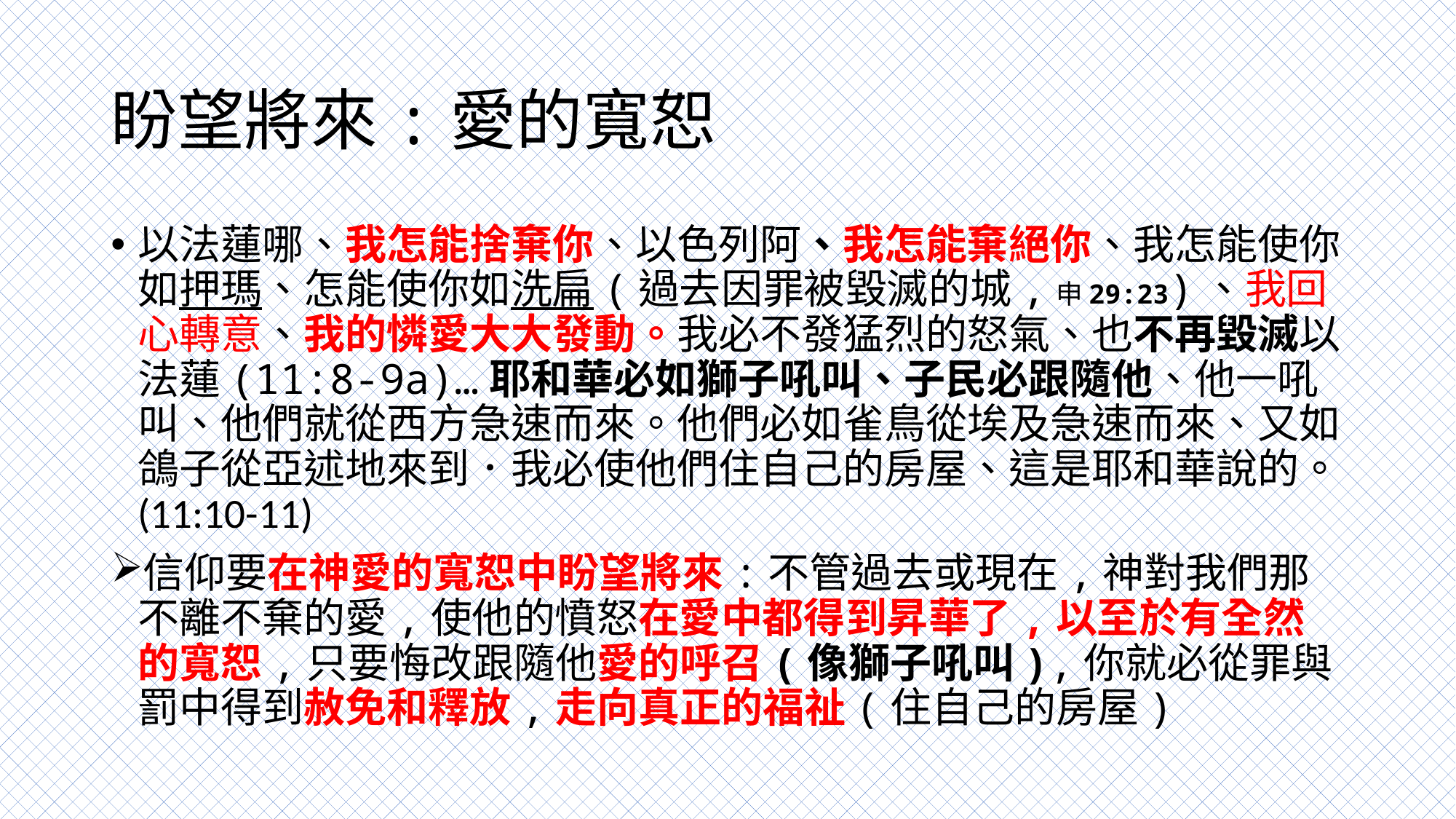

# 盼望將來:愛的寬恕
以法蓮哪、我怎能捨棄你、以色列阿、我怎能棄絕你、我怎能使你如押瑪、怎能使你如洗扁(過去因罪被毀滅的城,申29:23)、我回心轉意、我的憐愛大大發動。我必不發猛烈的怒氣、也不再毀滅以法蓮(11:8-9a)…耶和華必如獅子吼叫、子民必跟隨他、他一吼叫、他們就從西方急速而來。他們必如雀鳥從埃及急速而來、又如鴿子從亞述地來到．我必使他們住自己的房屋、這是耶和華說的。(11:10-11)
信仰要在神愛的寬恕中盼望將來:不管過去或現在,神對我們那不離不棄的愛,使他的憤怒在愛中都得到昇華了,以至於有全然的寬恕,只要悔改跟隨他愛的呼召(像獅子吼叫),你就必從罪與罰中得到赦免和釋放,走向真正的福祉(住自己的房屋)